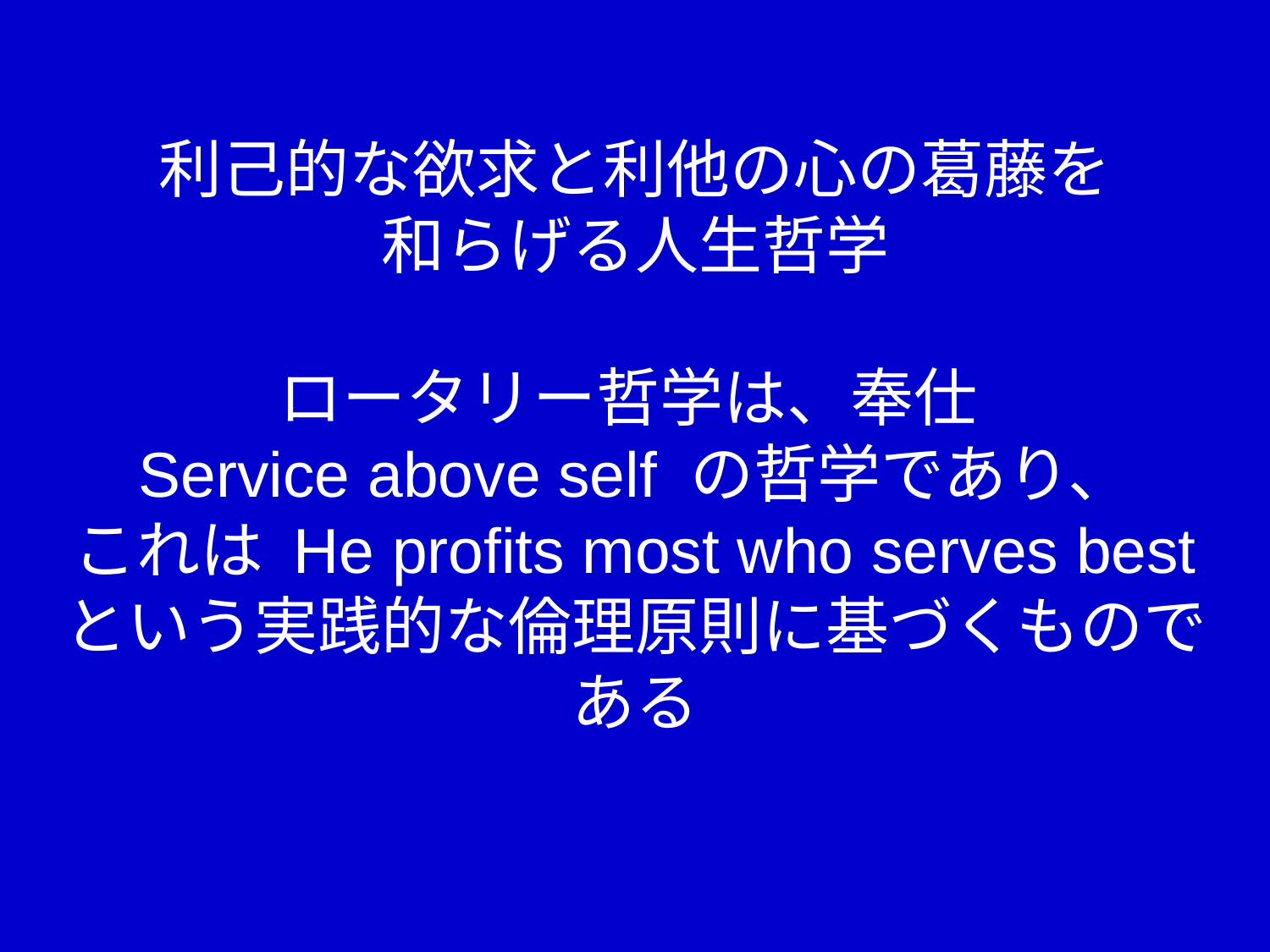

# 利己的な欲求と利他の心の葛藤を 和らげる人生哲学 ロータリー哲学は、奉仕 Service above self の哲学であり、 これは He profits most who serves best という実践的な倫理原則に基づくものである